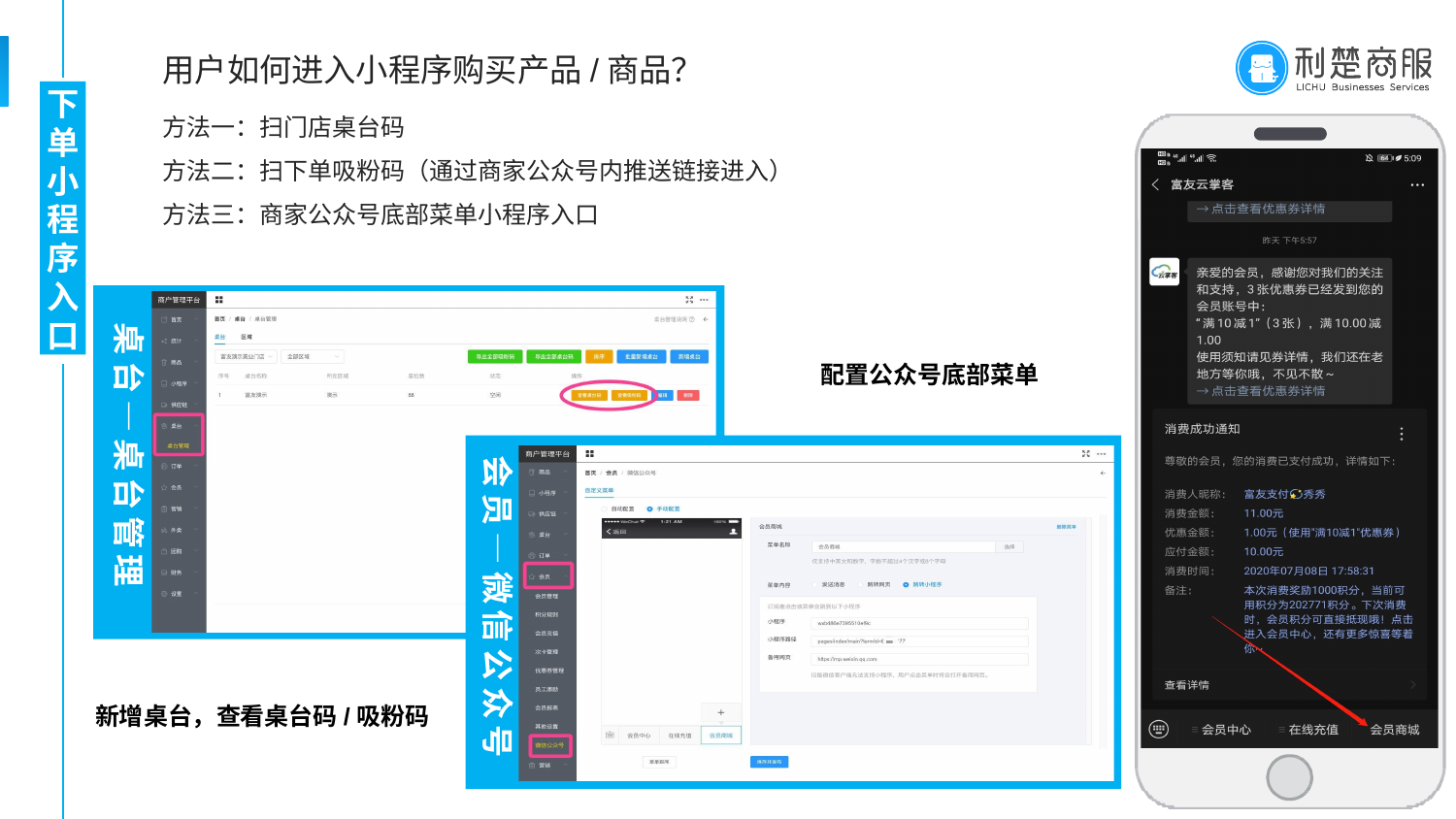

# 用户如何进入小程序购买产品/商品？
下 单 小 程 序 入 口
方法一：扫门店桌台码
方法二：扫下单吸粉码（通过商家公众号内推送链接进入）
方法三：商家公众号底部菜单小程序入口

桌台— 桌台管理
配置公众号底部菜单

会员— 微信公众号
新增桌台，查看桌台码/吸粉码